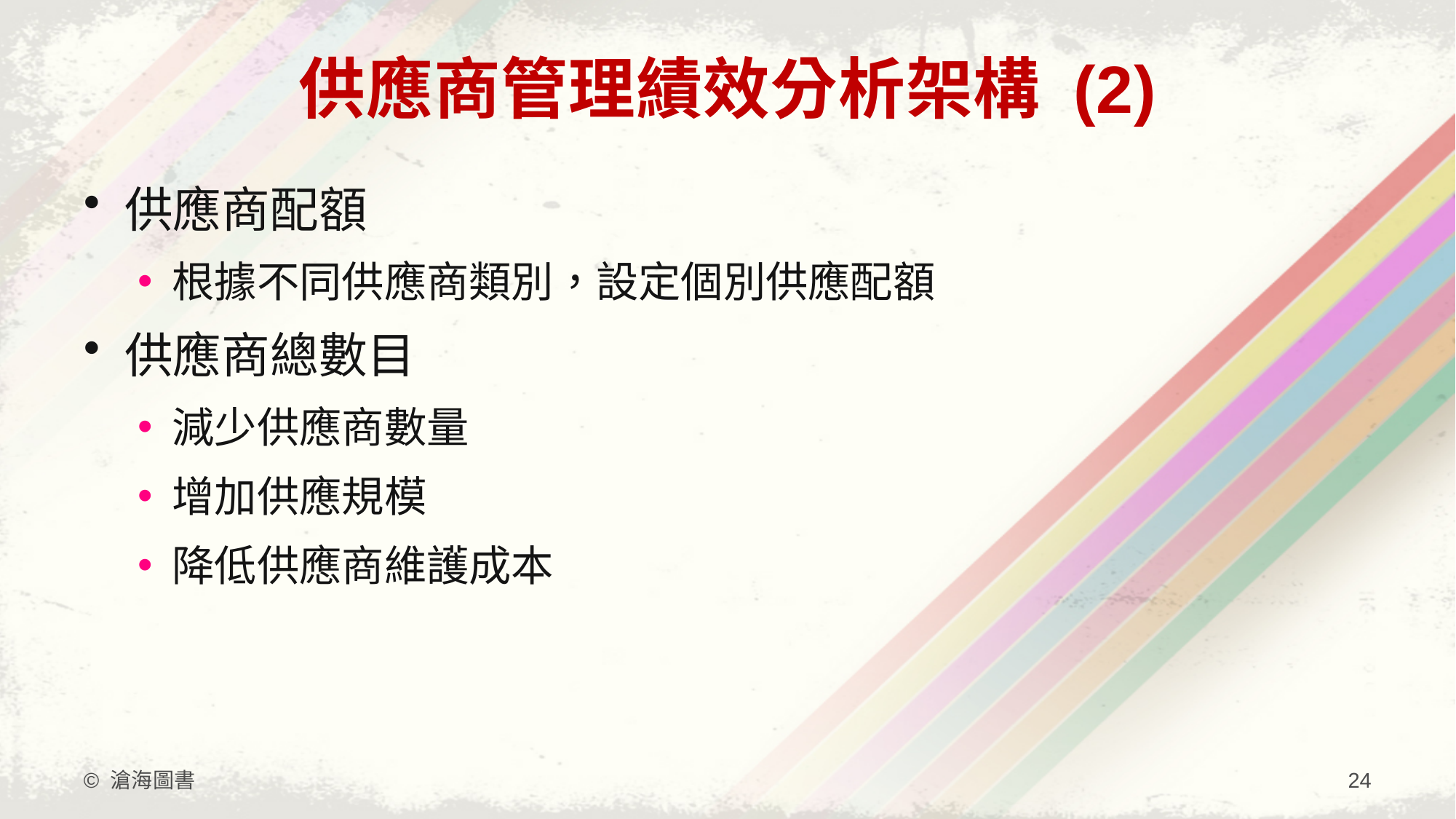

# 供應商管理績效分析架構 (2)
供應商配額
根據不同供應商類別，設定個別供應配額
供應商總數目
減少供應商數量
增加供應規模
降低供應商維護成本
© 滄海圖書
24